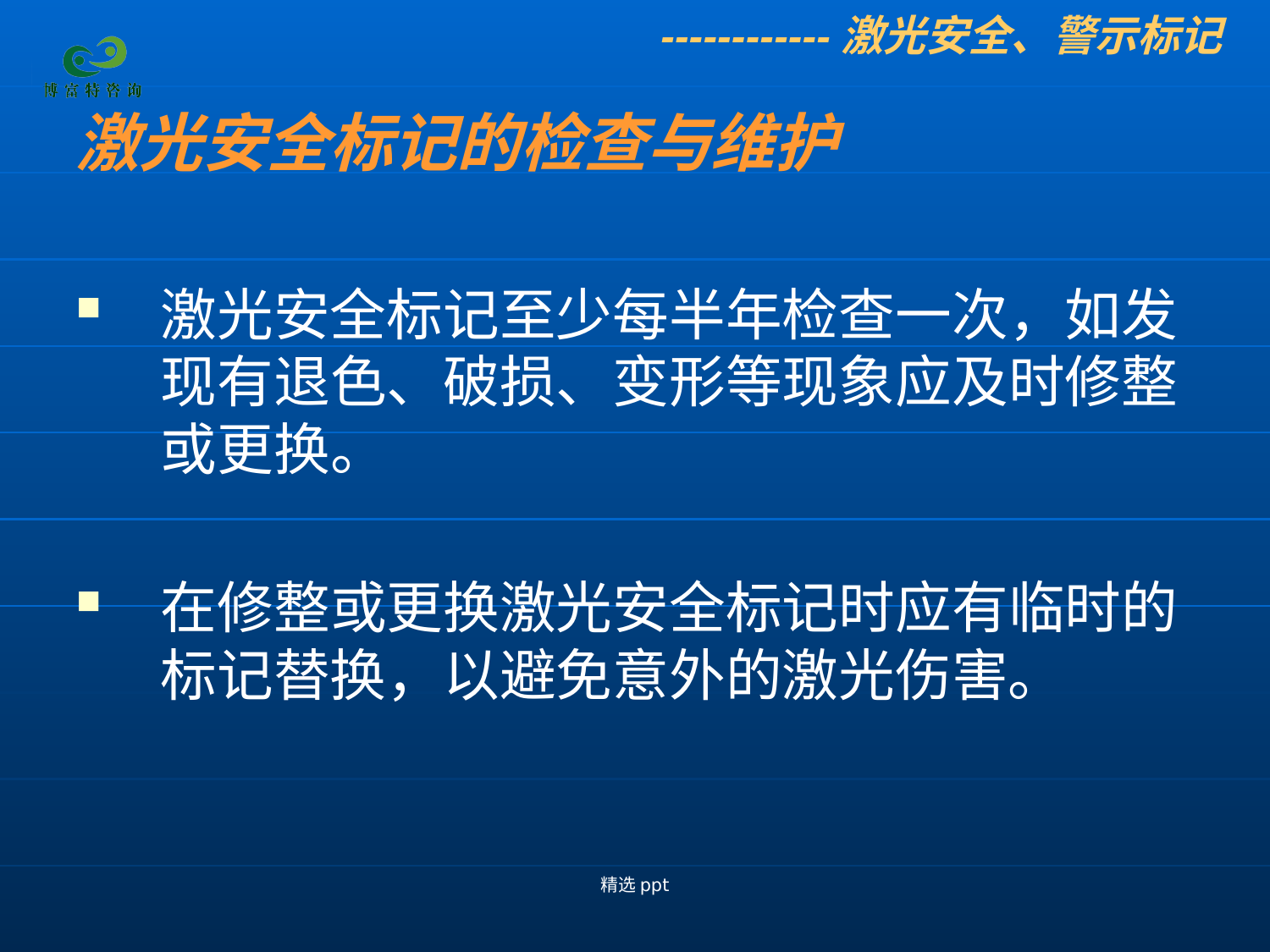

------------激光安全、警示标记
激光安全标记的检查与维护

激光安全标记至少每半年检查一次，如发现有退色、破损、变形等现象应及时修整或更换。

在修整或更换激光安全标记时应有临时的标记替换，以避免意外的激光伤害。

56
精选ppt